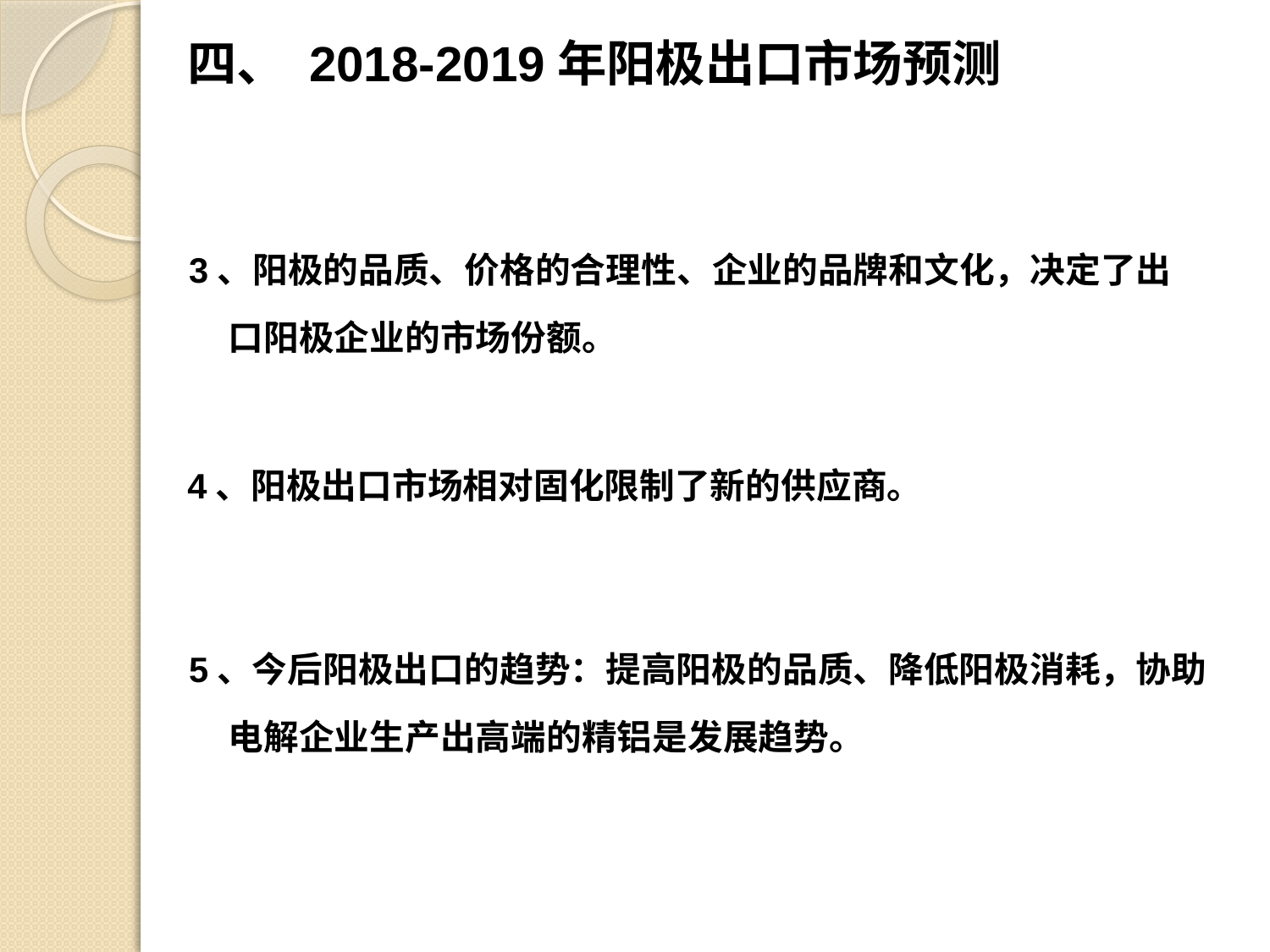

四、 2018-2019年阳极出口市场预测
3、阳极的品质、价格的合理性、企业的品牌和文化，决定了出口阳极企业的市场份额。

4、阳极出口市场相对固化限制了新的供应商。

5、今后阳极出口的趋势：提高阳极的品质、降低阳极消耗，协助电解企业生产出高端的精铝是发展趋势。